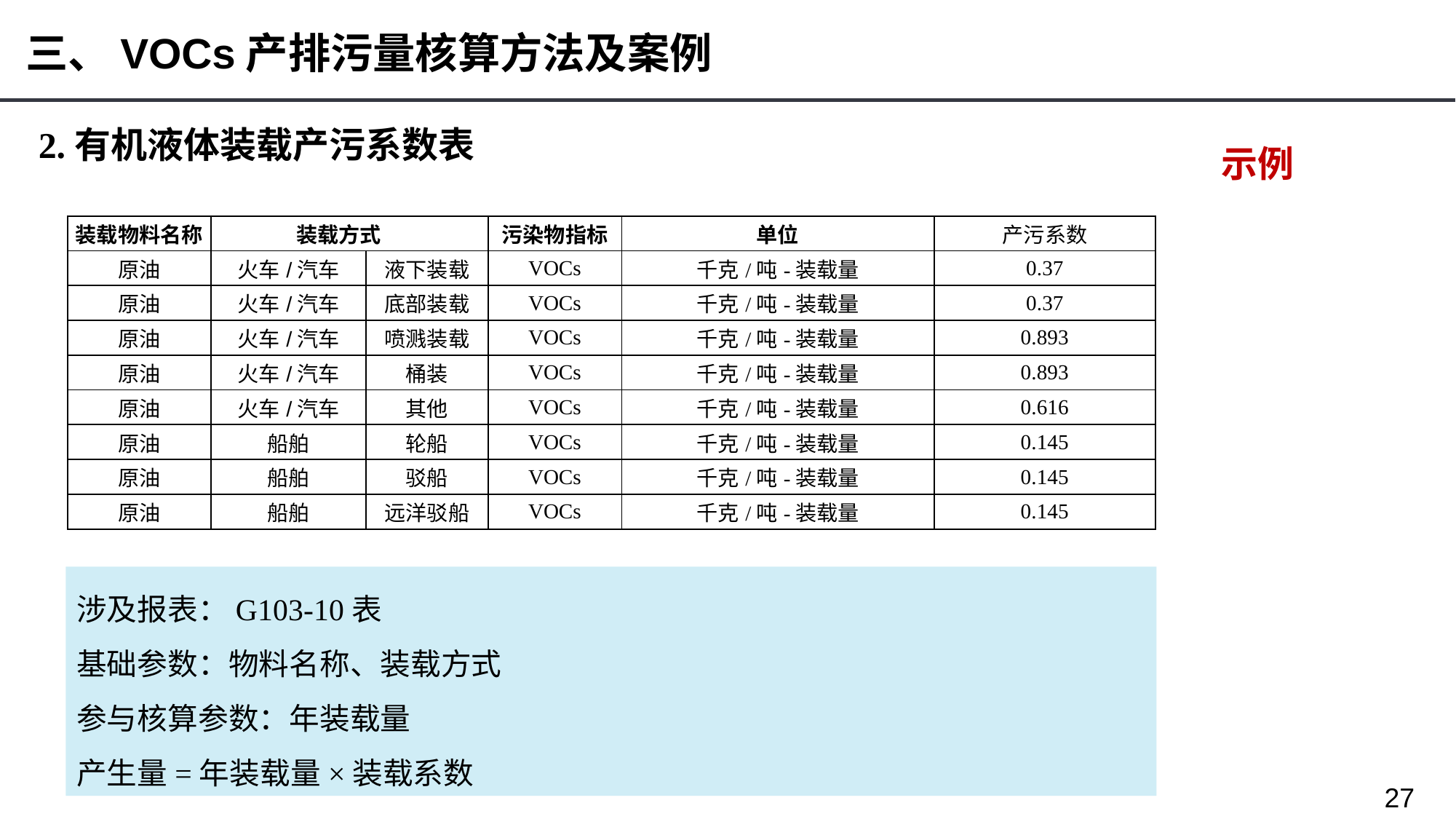

三、VOCs产排污量核算方法及案例
2.有机液体装载产污系数表
示例
| 装载物料名称 | 装载方式 |  | 污染物指标 | 单位 | 产污系数 |
| --- | --- | --- | --- | --- | --- |
| 原油 | 火车/汽车 | 液下装载 | VOCs | 千克/吨-装载量 | 0.37 |
| 原油 | 火车/汽车 | 底部装载 | VOCs | 千克/吨-装载量 | 0.37 |
| 原油 | 火车/汽车 | 喷溅装载 | VOCs | 千克/吨-装载量 | 0.893 |
| 原油 | 火车/汽车 | 桶装 | VOCs | 千克/吨-装载量 | 0.893 |
| 原油 | 火车/汽车 | 其他 | VOCs | 千克/吨-装载量 | 0.616 |
| 原油 | 船舶 | 轮船 | VOCs | 千克/吨-装载量 | 0.145 |
| 原油 | 船舶 | 驳船 | VOCs | 千克/吨-装载量 | 0.145 |
| 原油 | 船舶 | 远洋驳船 | VOCs | 千克/吨-装载量 | 0.145 |
涉及报表：G103-10表
基础参数：物料名称、装载方式
参与核算参数：年装载量
产生量=年装载量×装载系数
27